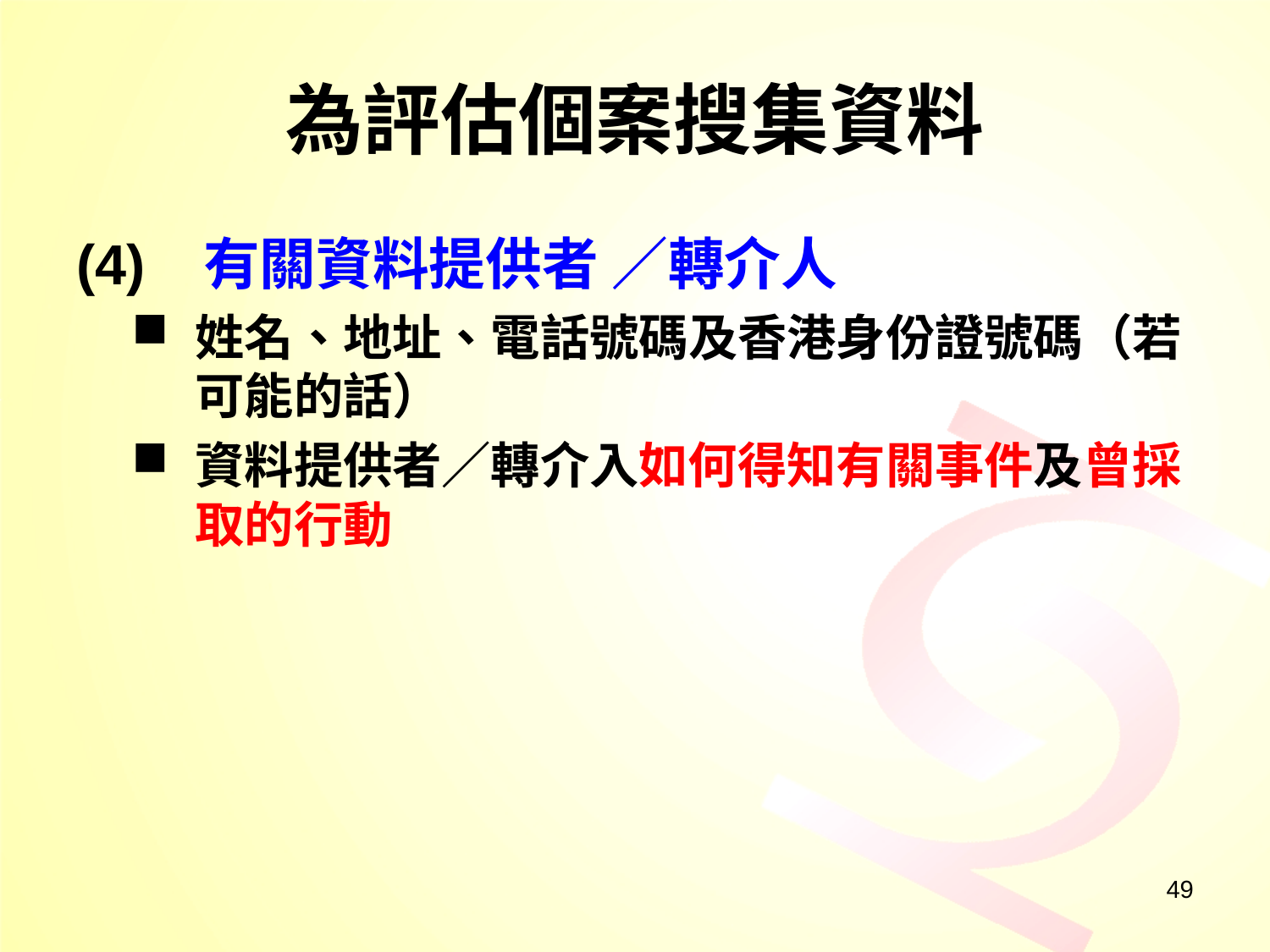

# 為評估個案搜集資料
(4)	有關資料提供者 ／轉介人
姓名、地址、電話號碼及香港身份證號碼（若可能的話）
資料提供者／轉介入如何得知有關事件及曾採取的行動

49